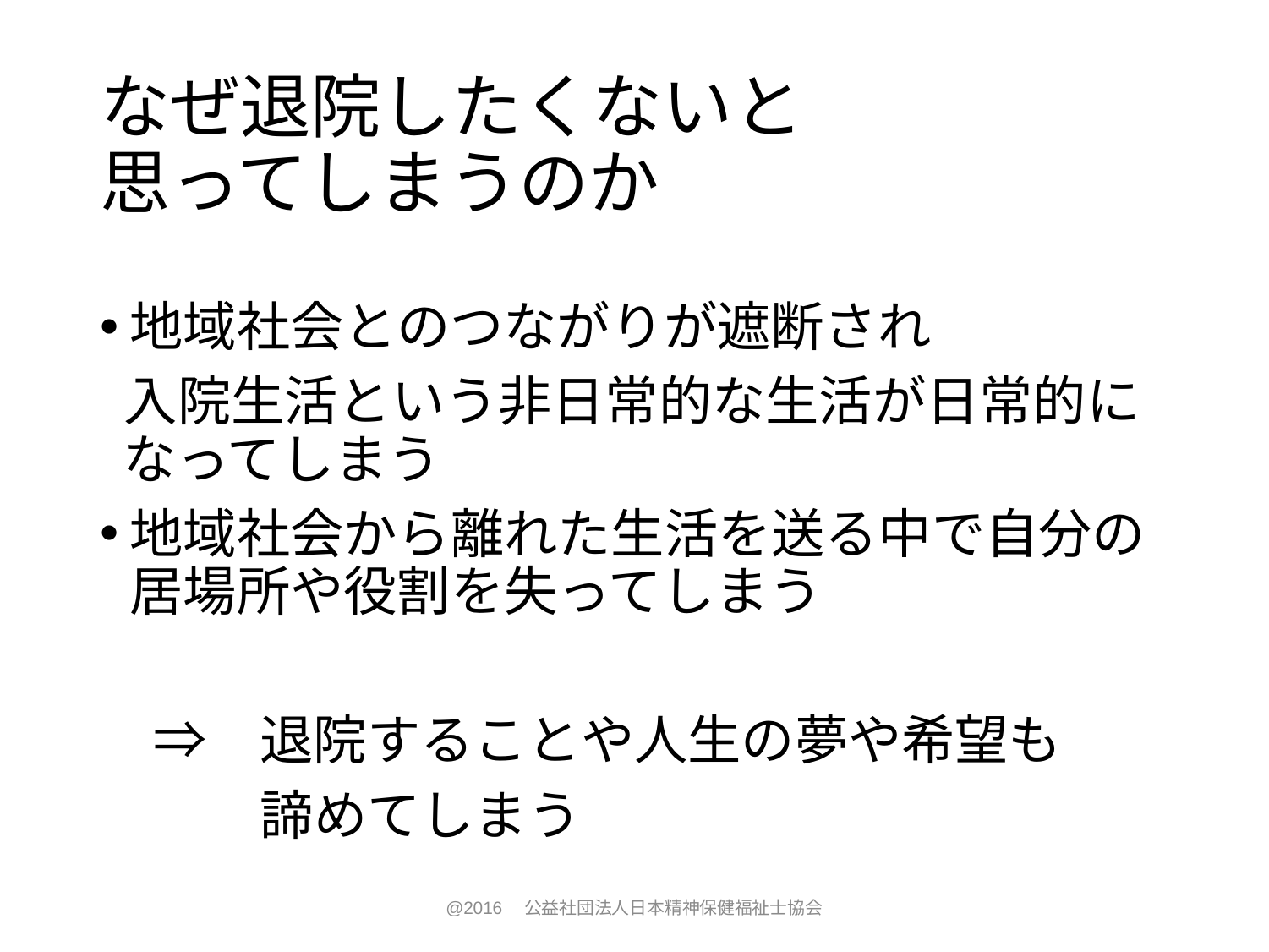

# なぜ退院したくないと 思ってしまうのか

地域社会とのつながりが遮断され
 入院生活という非日常的な生活が日常的になってしまう
地域社会から離れた生活を送る中で自分の居場所や役割を失ってしまう

　⇒　退院することや人生の夢や希望も
　　　諦めてしまう

@2016　公益社団法人日本精神保健福祉士協会